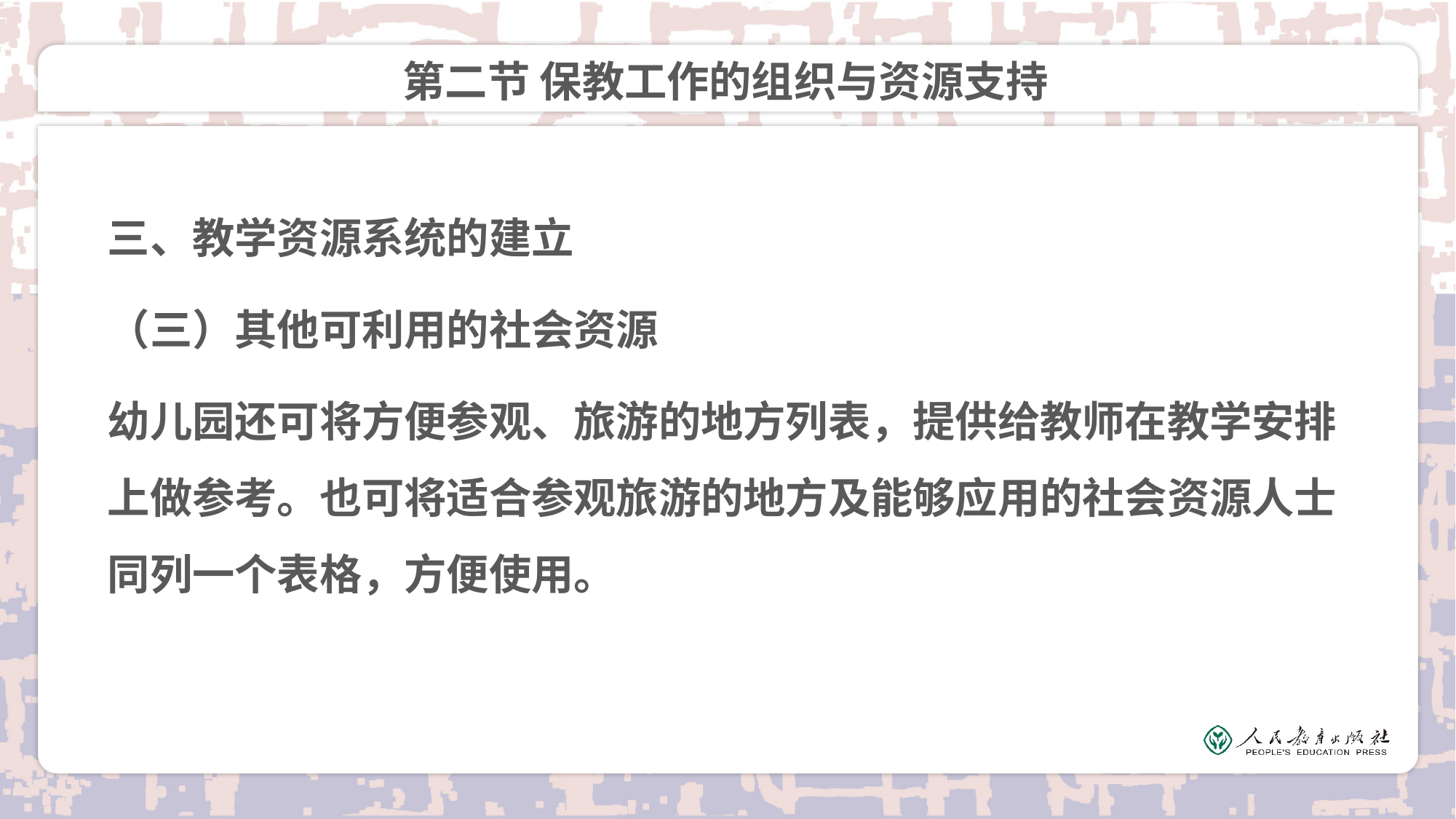

# 第二节 保教工作的组织与资源支持
三、教学资源系统的建立
（三）其他可利用的社会资源
幼儿园还可将方便参观、旅游的地方列表，提供给教师在教学安排上做参考。也可将适合参观旅游的地方及能够应用的社会资源人士同列一个表格，方便使用。